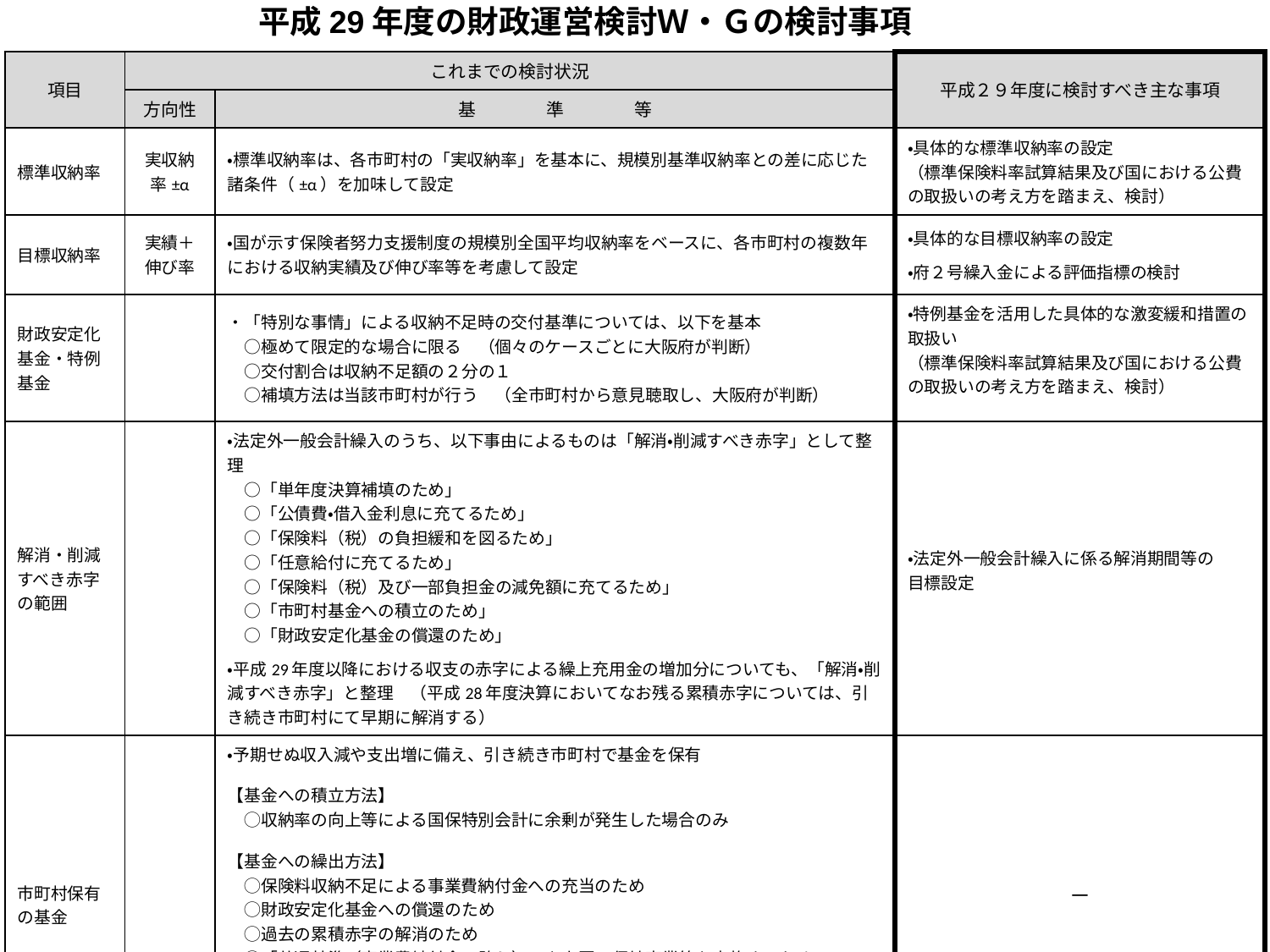

# 平成29年度の財政運営検討Ｗ・Ｇの検討事項
| 項目 | これまでの検討状況 |  | 平成２９年度に検討すべき主な事項 |
| --- | --- | --- | --- |
|  | 方向性 | 基　　　　準　　　　等 |  |
| 標準収納率 | 実収納率±α | ・標準収納率は、各市町村の「実収納率」を基本に、規模別基準収納率との差に応じた 諸条件（±α）を加味して設定 | ・具体的な標準収納率の設定 （標準保険料率試算結果及び国における公費の取扱いの考え方を踏まえ、検討） |
| 目標収納率 | 実績＋伸び率 | ・国が示す保険者努力支援制度の規模別全国平均収納率をベースに、各市町村の複数年における収納実績及び伸び率等を考慮して設定 | ・具体的な目標収納率の設定 ・府２号繰入金による評価指標の検討 |
| 財政安定化基金・特例基金 |  | ・「特別な事情」による収納不足時の交付基準については、以下を基本 　○極めて限定的な場合に限る　（個々のケースごとに大阪府が判断） 　○交付割合は収納不足額の２分の１ 　○補填方法は当該市町村が行う　（全市町村から意見聴取し、大阪府が判断） | ・特例基金を活用した具体的な激変緩和措置の取扱い （標準保険料率試算結果及び国における公費の取扱いの考え方を踏まえ、検討） |
| 解消・削減すべき赤字の範囲 |  | ・法定外一般会計繰入のうち、以下事由によるものは「解消・削減すべき赤字」として整理 　○「単年度決算補填のため」 　○「公債費・借入金利息に充てるため」 　○「保険料（税）の負担緩和を図るため」 　○「任意給付に充てるため」 　○「保険料（税）及び一部負担金の減免額に充てるため」 　○「市町村基金への積立のため」 　○「財政安定化基金の償還のため」 ・平成29年度以降における収支の赤字による繰上充用金の増加分についても、「解消・削減すべき赤字」と整理　（平成28年度決算においてなお残る累積赤字については、引き続き市町村にて早期に解消する） | ・法定外一般会計繰入に係る解消期間等の 目標設定 |
| 市町村保有の基金 |  | ・予期せぬ収入減や支出増に備え、引き続き市町村で基金を保有 【基金への積立方法】 　◯収納率の向上等による国保特別会計に余剰が発生した場合のみ 【基金への繰出方法】 　◯保険料収納不足による事業費納付金への充当のため 　◯財政安定化基金への償還のため 　◯過去の累積赤字の解消のため 　◯「共通基準（事業費納付金で賄う）」を上回る保健事業等を実施するため 　◯「共通基準（事業費納付金で賄う）」を上回る保険料・一部負担金の減免を実施するため　　 　　（※激変緩和期間中に限る） 　◯市町村が独自で実施する保険料の激変緩和措置のため | ― |